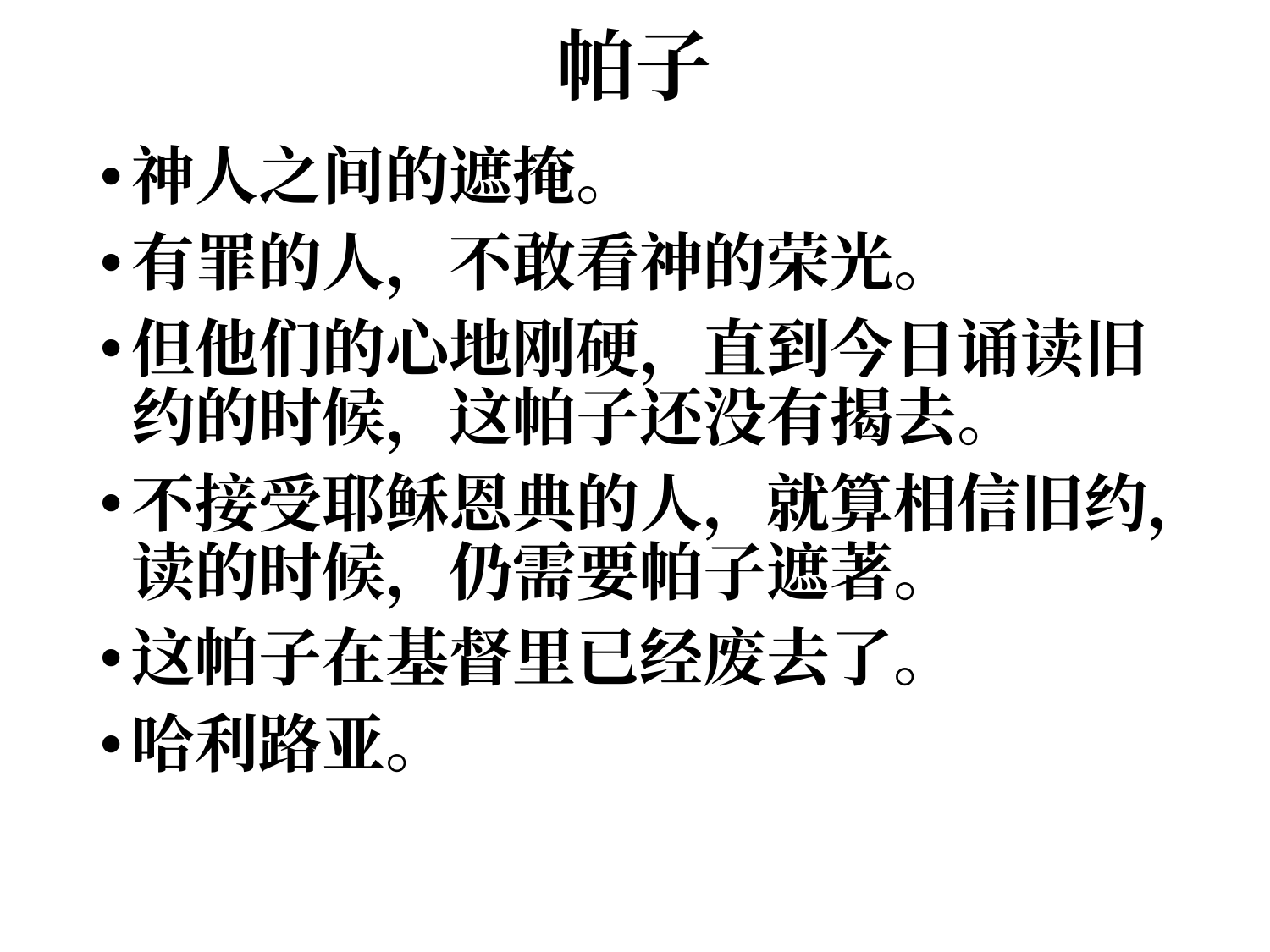

# 帕子
神人之间的遮掩。
有罪的人，不敢看神的荣光。
但他们的心地刚硬，直到今日诵读旧约的时候，这帕子还没有揭去。
不接受耶稣恩典的人，就算相信旧约，读的时候，仍需要帕子遮著。
这帕子在基督里已经废去了。
哈利路亚。